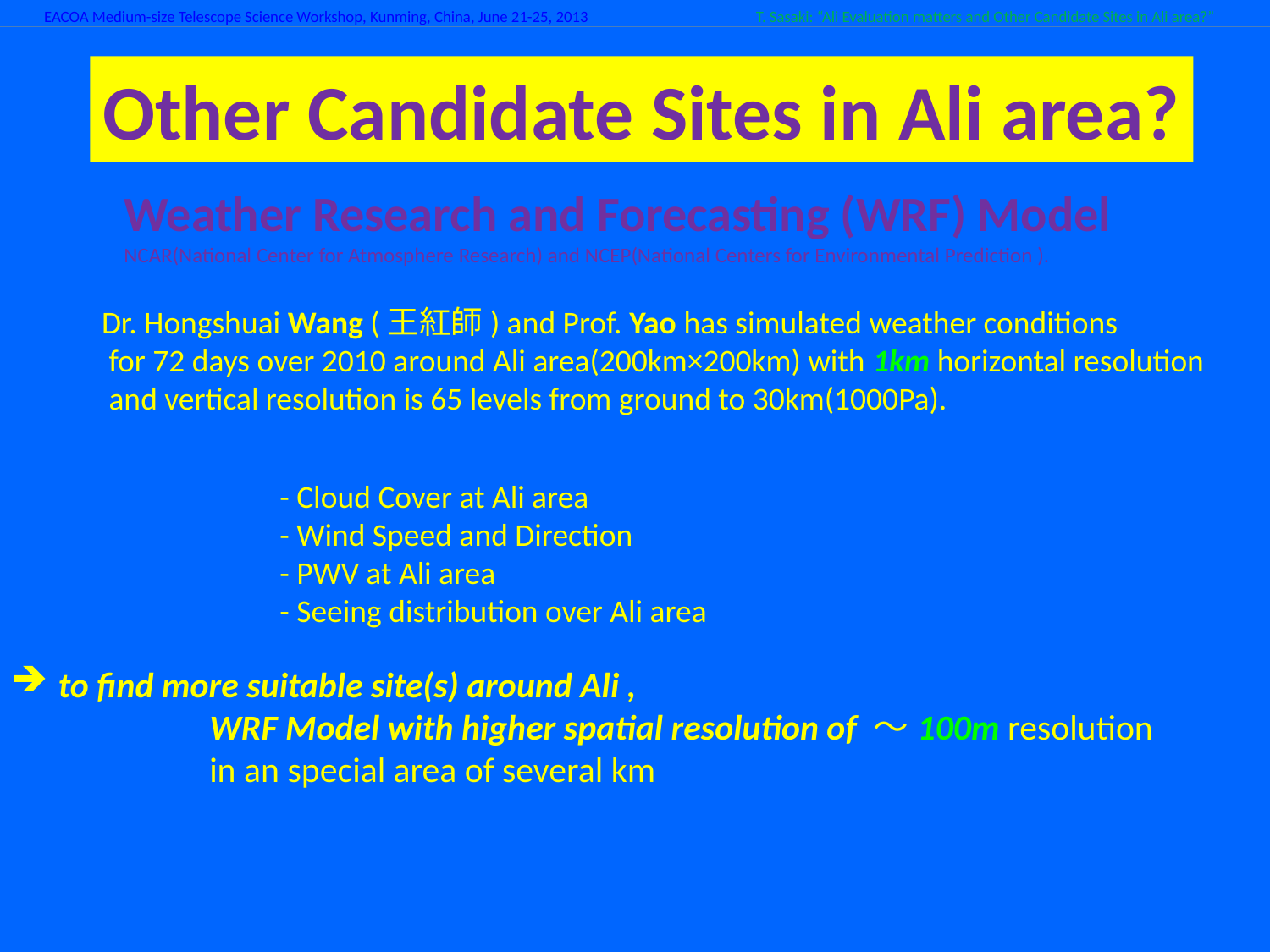

EACOA Medium-size Telescope Science Workshop, Kunming, China, June 21-25, 2013
T. Sasaki: “Ali Evaluation matters and Other Candidate Sites in Ali area?”
Other Candidate Sites in Ali area?
Weather Research and Forecasting (WRF) Model
NCAR(National Center for Atmosphere Research) and NCEP(National Centers for Environmental Prediction ).
Dr. Hongshuai Wang (王紅師) and Prof. Yao has simulated weather conditions
 for 72 days over 2010 around Ali area(200km×200km) with 1km horizontal resolution
 and vertical resolution is 65 levels from ground to 30km(1000Pa).
- Cloud Cover at Ali area
- Wind Speed and Direction
- PWV at Ali area
- Seeing distribution over Ali area
to find more suitable site(s) around Ali ,
	 WRF Model with higher spatial resolution of ～100m resolution
	 in an special area of several km